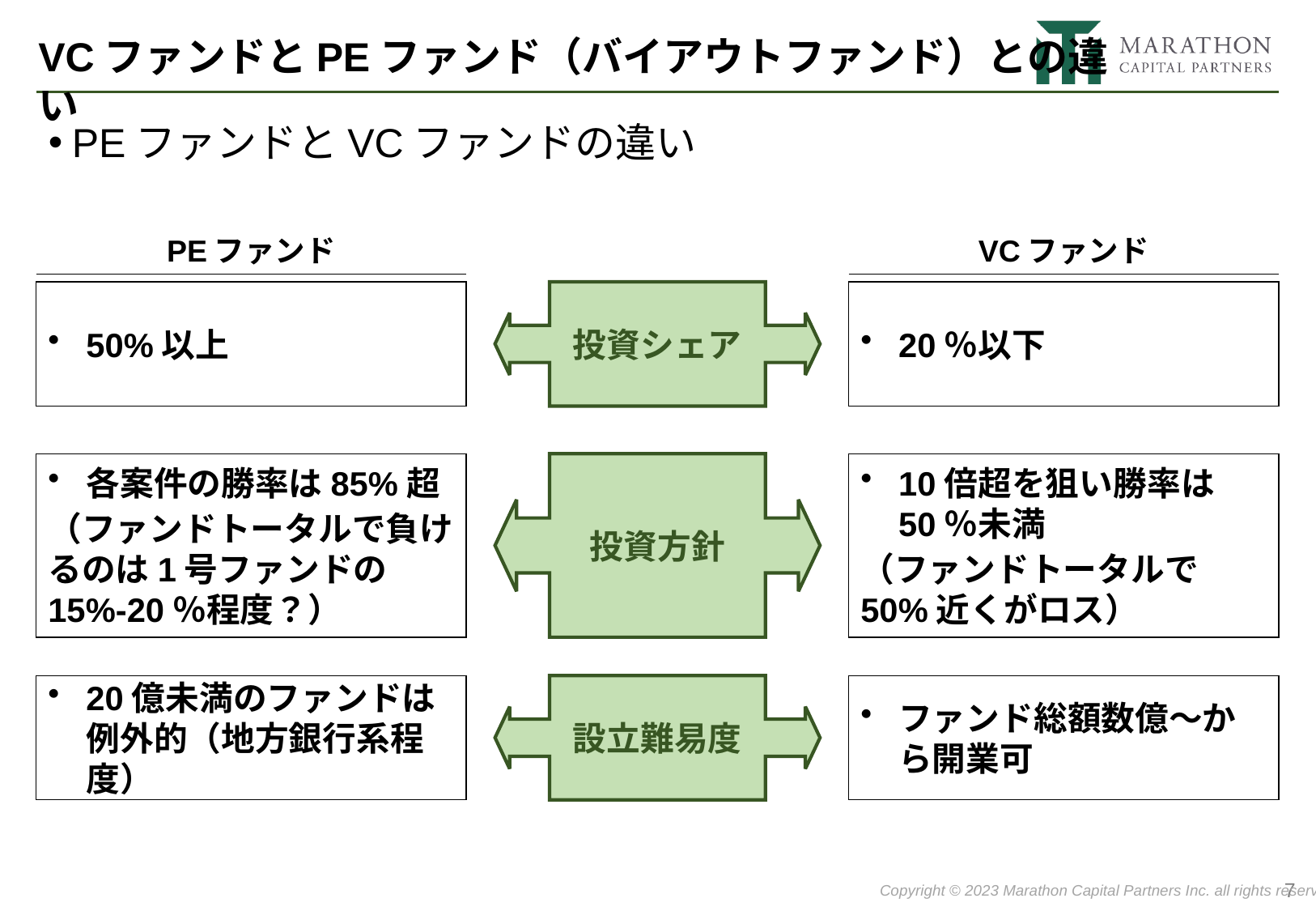

VCファンドとPEファンド（バイアウトファンド）との違い
PEファンドとVCファンドの違い
PEファンド
VCファンド
50%以上
投資シェア
20％以下
各案件の勝率は85%超
（ファンドトータルで負けるのは1号ファンドの15%-20％程度？）
投資方針
10倍超を狙い勝率は50％未満
（ファンドトータルで50%近くがロス）
20億未満のファンドは例外的（地方銀行系程度）
設立難易度
ファンド総額数億～から開業可